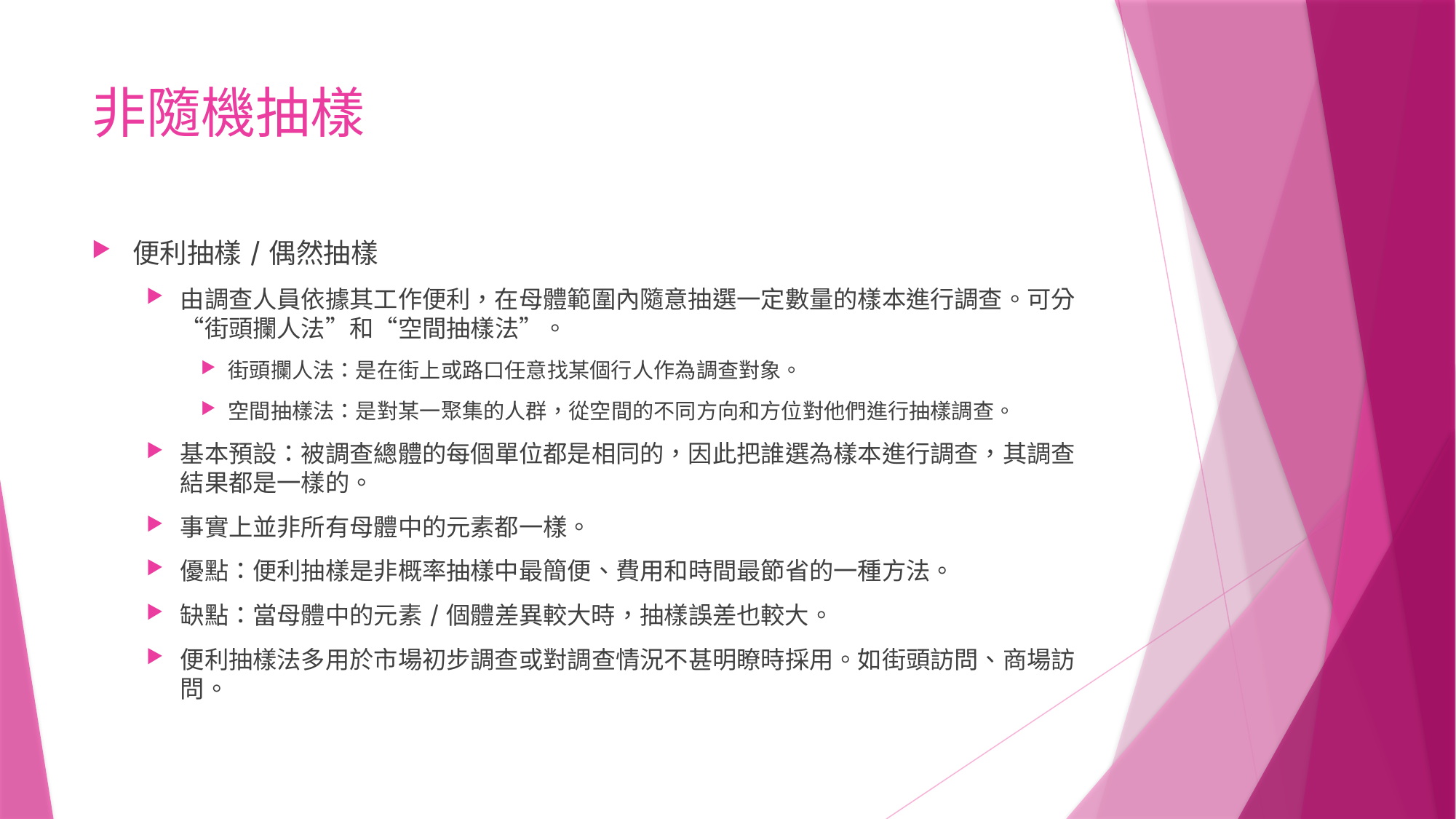

# 非隨機抽樣
便利抽樣/偶然抽樣
由調查人員依據其工作便利，在母體範圍內隨意抽選一定數量的樣本進行調查。可分“街頭攔人法”和“空間抽樣法”。
街頭攔人法：是在街上或路口任意找某個行人作為調查對象。
空間抽樣法：是對某一聚集的人群，從空間的不同方向和方位對他們進行抽樣調查。
基本預設：被調查總體的每個單位都是相同的，因此把誰選為樣本進行調查，其調查結果都是一樣的。
事實上並非所有母體中的元素都一樣。
優點：便利抽樣是非概率抽樣中最簡便、費用和時間最節省的一種方法。
缺點：當母體中的元素/個體差異較大時，抽樣誤差也較大。
便利抽樣法多用於市場初步調查或對調查情況不甚明瞭時採用。如街頭訪問、商場訪問。